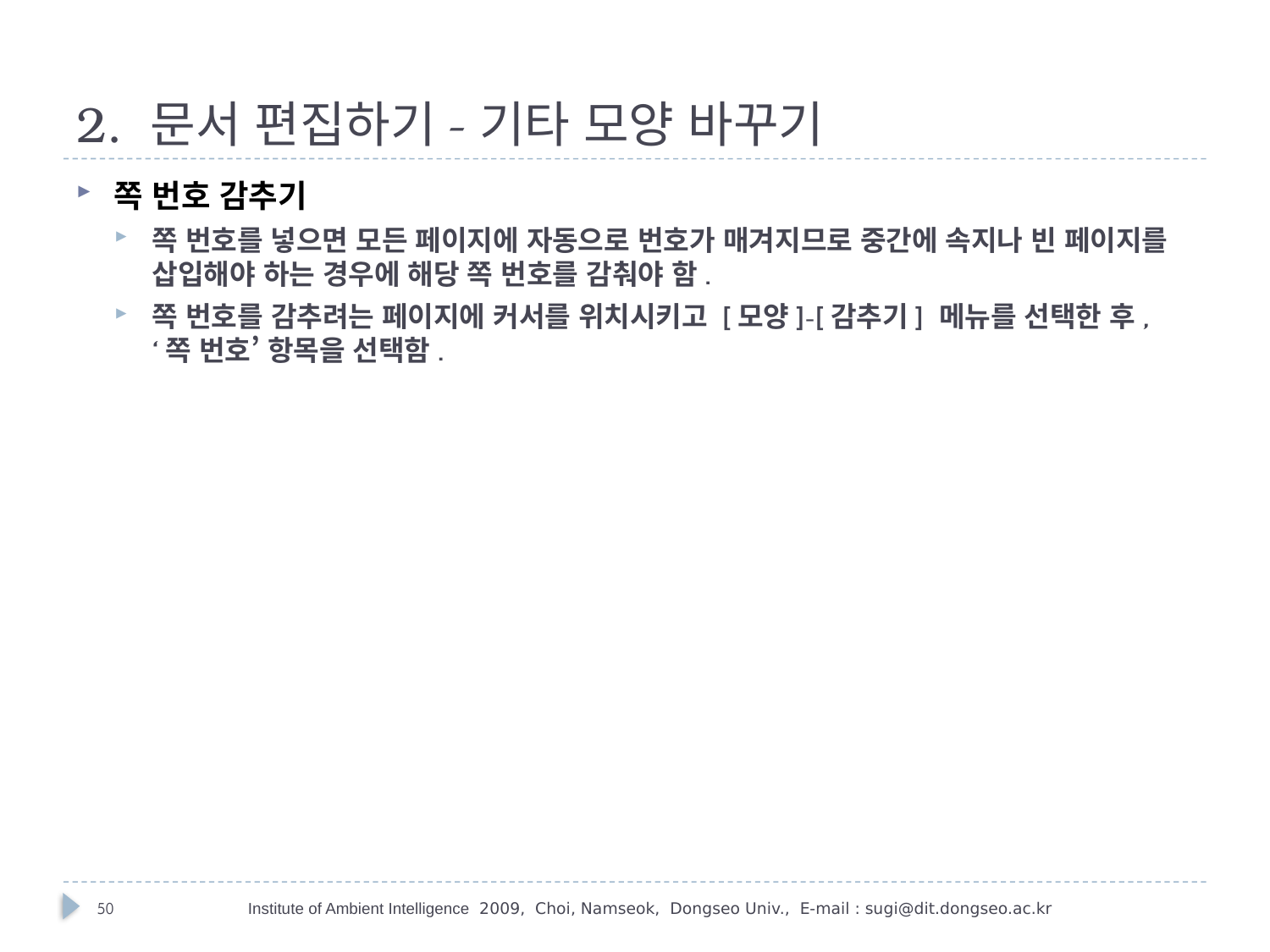

# 2. 문서 편집하기-기타 모양 바꾸기
쪽 번호 감추기
쪽 번호를 넣으면 모든 페이지에 자동으로 번호가 매겨지므로 중간에 속지나 빈 페이지를 삽입해야 하는 경우에 해당 쪽 번호를 감춰야 함.
쪽 번호를 감추려는 페이지에 커서를 위치시키고 [모양]-[감추기] 메뉴를 선택한 후, ‘쪽 번호’ 항목을 선택함.